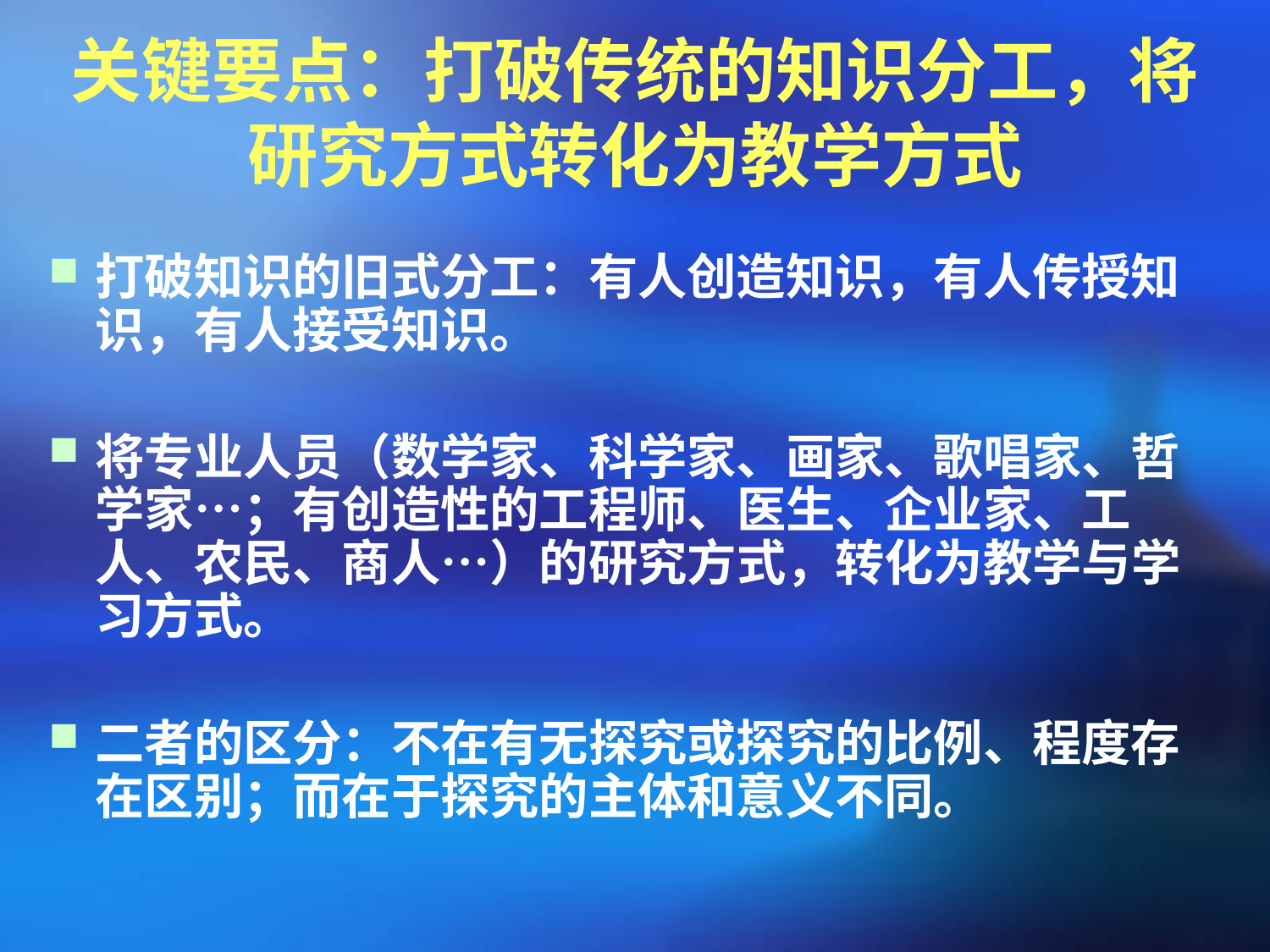

# 关键要点：打破传统的知识分工，将研究方式转化为教学方式
打破知识的旧式分工：有人创造知识，有人传授知识，有人接受知识。

将专业人员（数学家、科学家、画家、歌唱家、哲学家…；有创造性的工程师、医生、企业家、工人、农民、商人…）的研究方式，转化为教学与学习方式。

二者的区分：不在有无探究或探究的比例、程度存在区别；而在于探究的主体和意义不同。